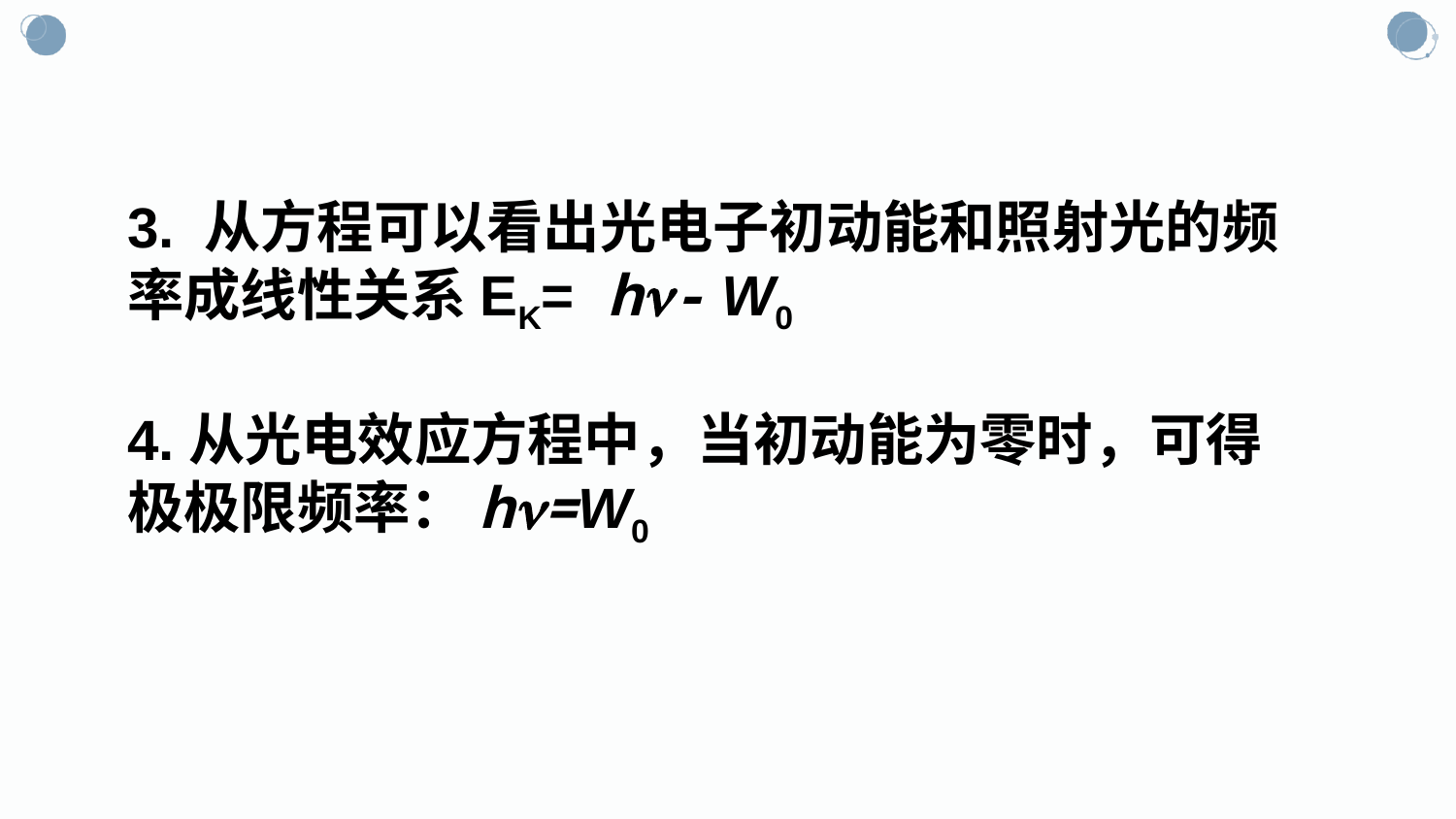

3. 从方程可以看出光电子初动能和照射光的频率成线性关系EK= hν- W0

4.从光电效应方程中，当初动能为零时，可得极极限频率：hν=W0